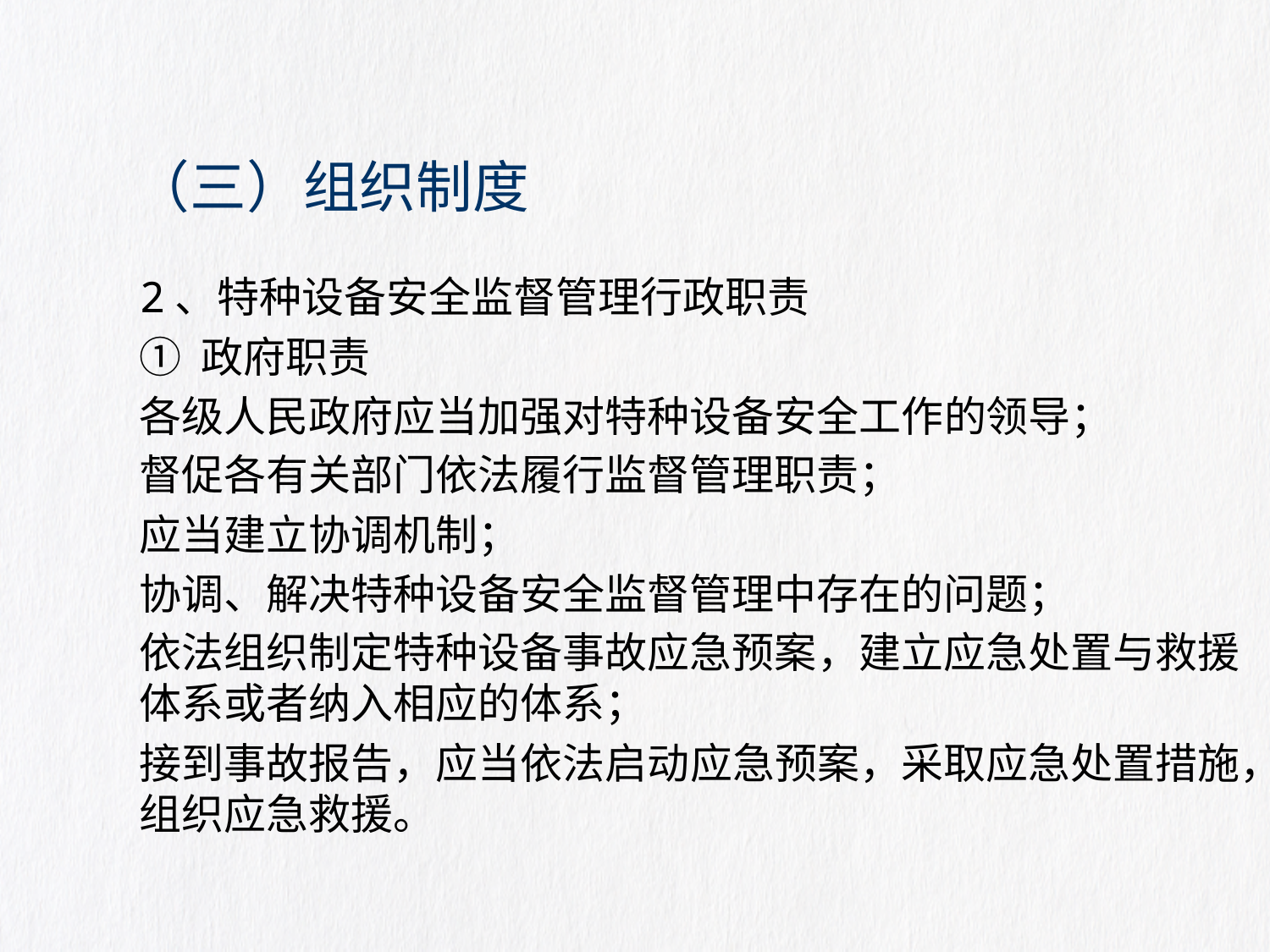

# （三）组织制度
2、特种设备安全监督管理行政职责
① 政府职责
各级人民政府应当加强对特种设备安全工作的领导；
督促各有关部门依法履行监督管理职责；
应当建立协调机制；
协调、解决特种设备安全监督管理中存在的问题；
依法组织制定特种设备事故应急预案，建立应急处置与救援体系或者纳入相应的体系；
接到事故报告，应当依法启动应急预案，采取应急处置措施，组织应急救援。
92